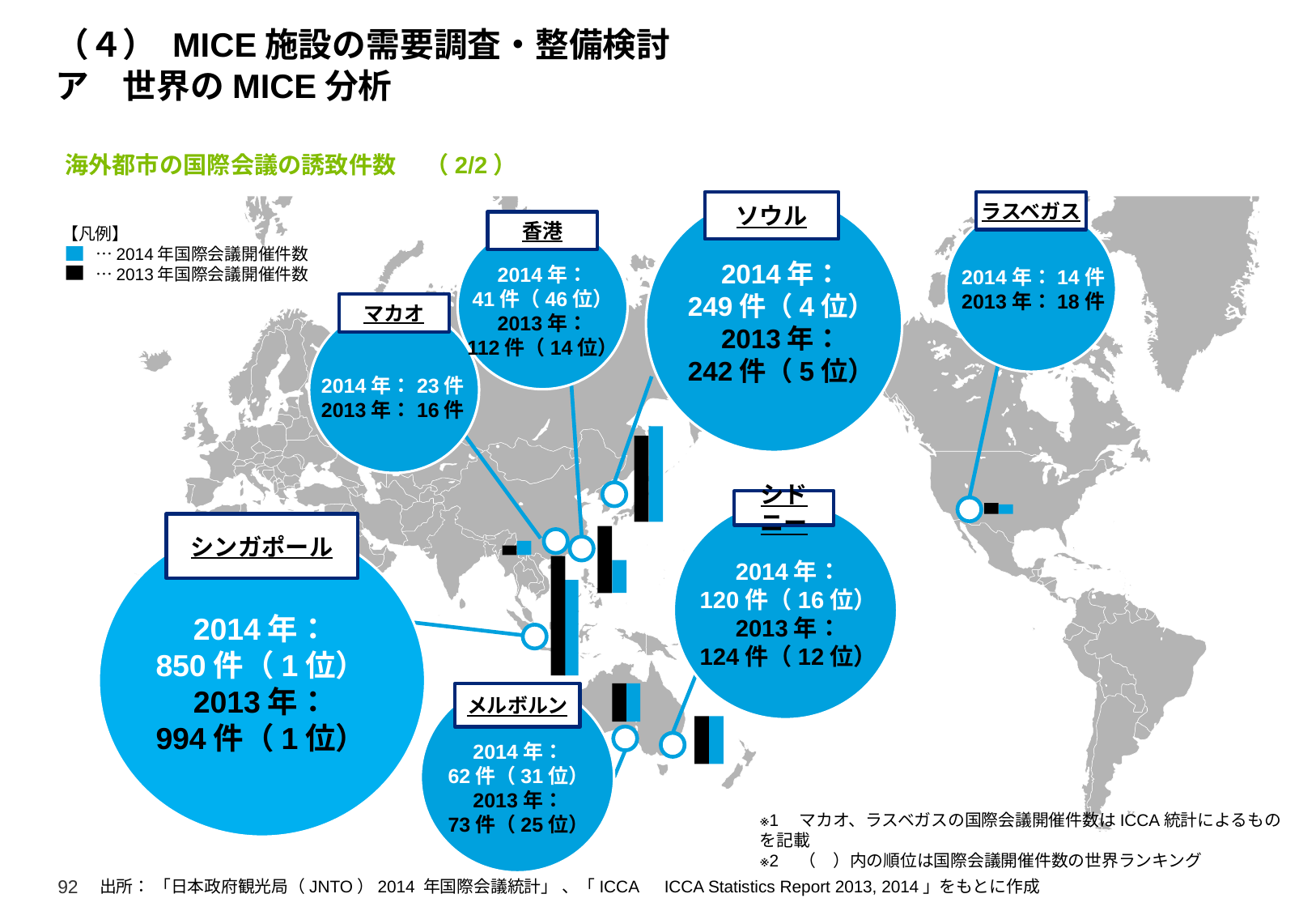

# （４） MICE施設の需要調査・整備検討 ア　世界のMICE分析
海外都市の国際会議の誘致件数　 （2/2）
ソウル
ラスベガス
【凡例】
　　…2014年国際会議開催件数
　　…2013年国際会議開催件数

香港
2014年：
41件（46位）
2013年：
112件（14位）

2014年：14件
2013年：18件

2014年：
249件（4位）
2013年：
242件（5位）

マカオ

2014年：23件
2013年：16件

シドニー

シンガポール

2014年：
120件（16位）
2013年：
124件（12位）

2014年：
850件（1位）
2013年：
994件（1位）

メルボルン

2014年：
62件（31位）
2013年：
73件（25位）

※1　マカオ、ラスベガスの国際会議開催件数はICCA統計によるものを記載
※2　（　）内の順位は国際会議開催件数の世界ランキング

出所： 「日本政府観光局（JNTO）2014 年国際会議統計」 、「ICCA　ICCA Statistics Report 2013, 2014」をもとに作成
92